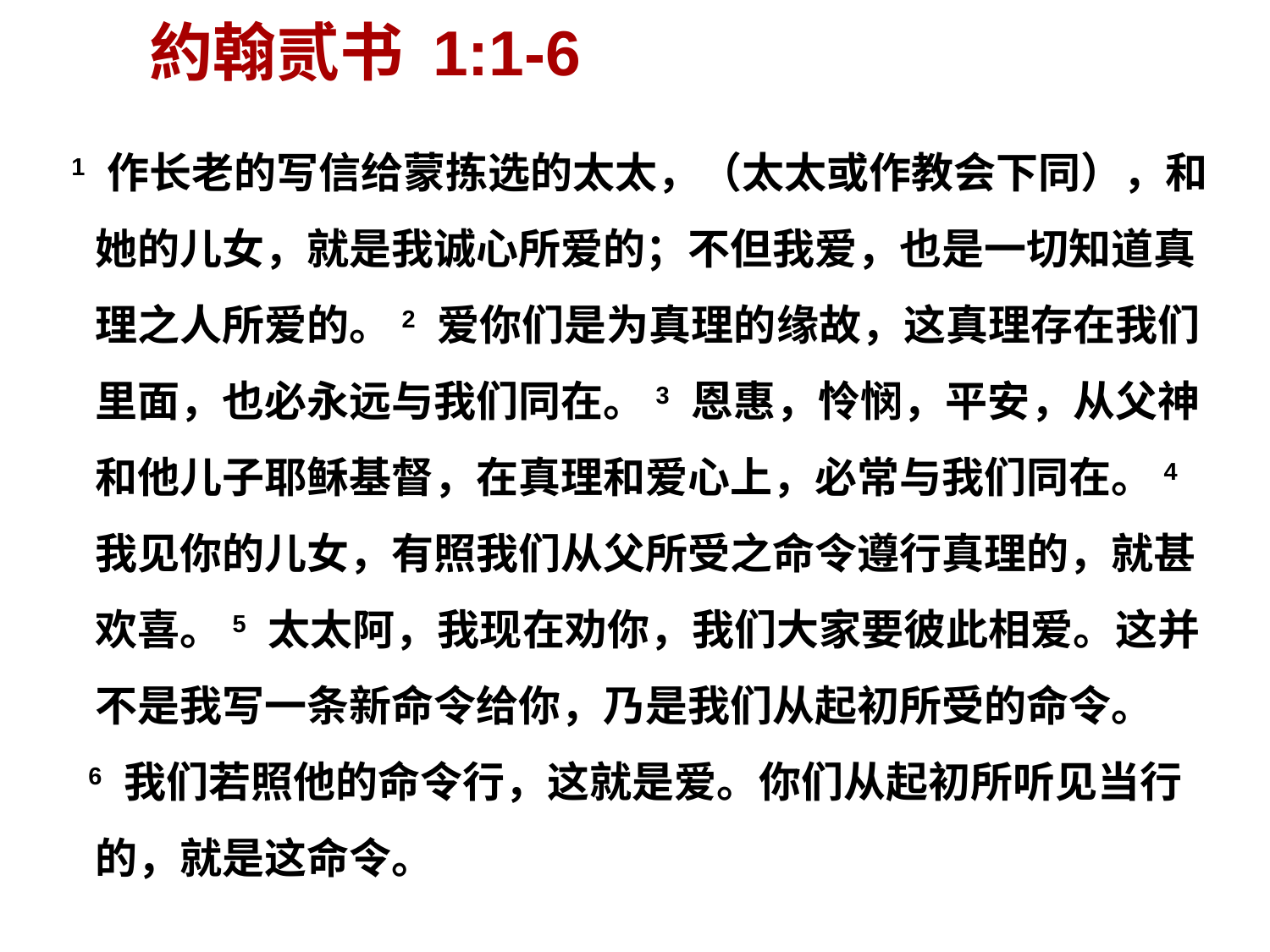

約翰贰书 1:1-6

  1 作长老的写信给蒙拣选的太太，（太太或作教会下同），和她的儿女，就是我诚心所爱的；不但我爱，也是一切知道真理之人所爱的。2 爱你们是为真理的缘故，这真理存在我们里面，也必永远与我们同在。3 恩惠，怜悯，平安，从父神和他儿子耶稣基督，在真理和爱心上，必常与我们同在。4 我见你的儿女，有照我们从父所受之命令遵行真理的，就甚欢喜。5 太太阿，我现在劝你，我们大家要彼此相爱。这并不是我写一条新命令给你，乃是我们从起初所受的命令。
      6 我们若照他的命令行，这就是爱。你们从起初所听见当行的，就是这命令。